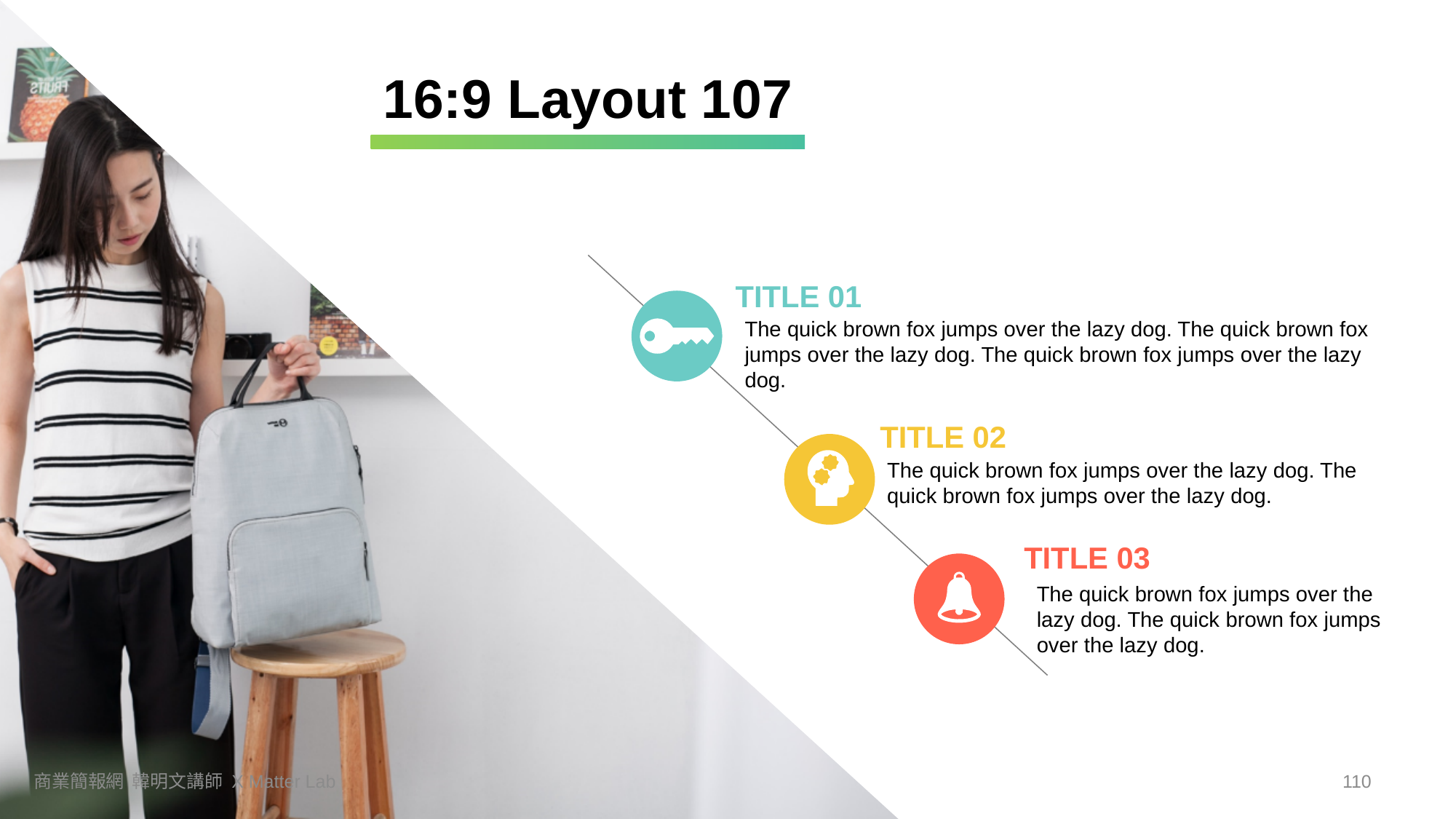

16:9 Layout 107

TITLE 01

The quick brown fox jumps over the lazy dog. The quick brown fox jumps over the lazy dog. The quick brown fox jumps over the lazy dog.
TITLE 02

The quick brown fox jumps over the lazy dog. The quick brown fox jumps over the lazy dog.
TITLE 03

The quick brown fox jumps over the lazy dog. The quick brown fox jumps over the lazy dog.
商業簡報網  韓明文講師 X Matter Lab
110